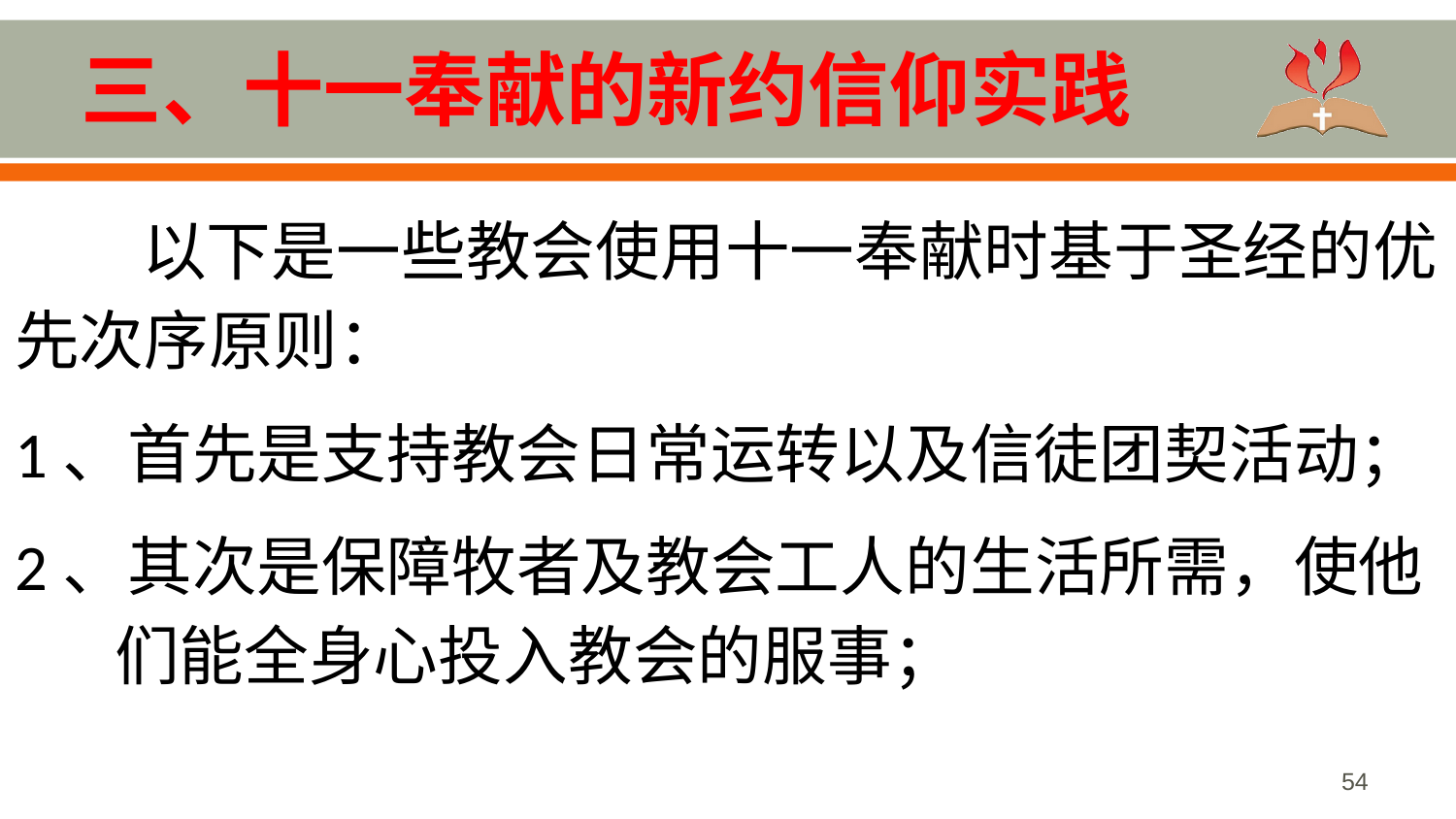

# 三、十一奉献的新约信仰实践
以下是一些教会使用十一奉献时基于圣经的优先次序原则：
1、首先是支持教会日常运转以及信徒团契活动；
2、其次是保障牧者及教会工人的生活所需，使他们能全身心投入教会的服事；

54